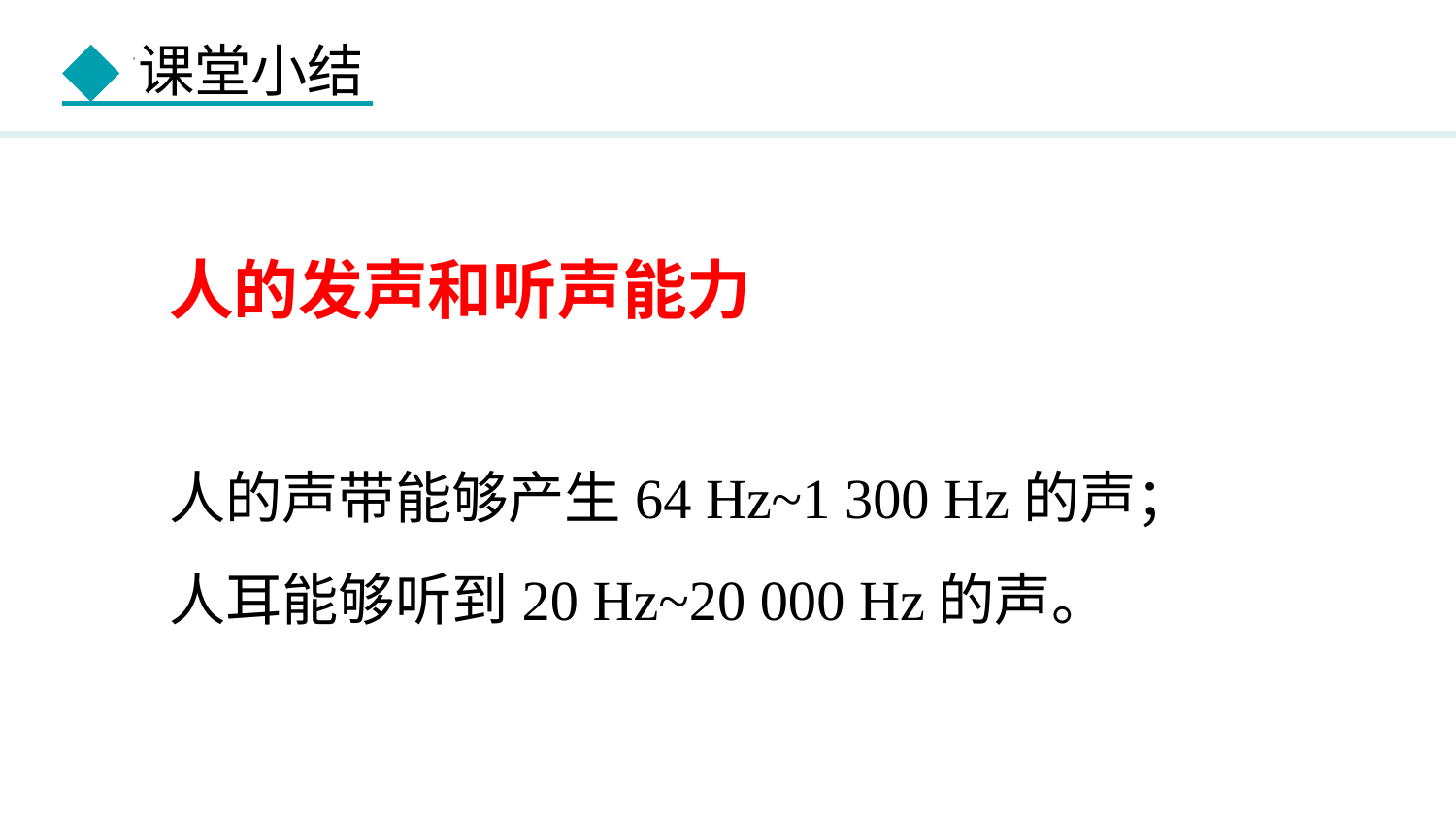

人的发声和听声能力

人的声带能够产生64 Hz~1 300 Hz的声；
人耳能够听到20 Hz~20 000 Hz的声。